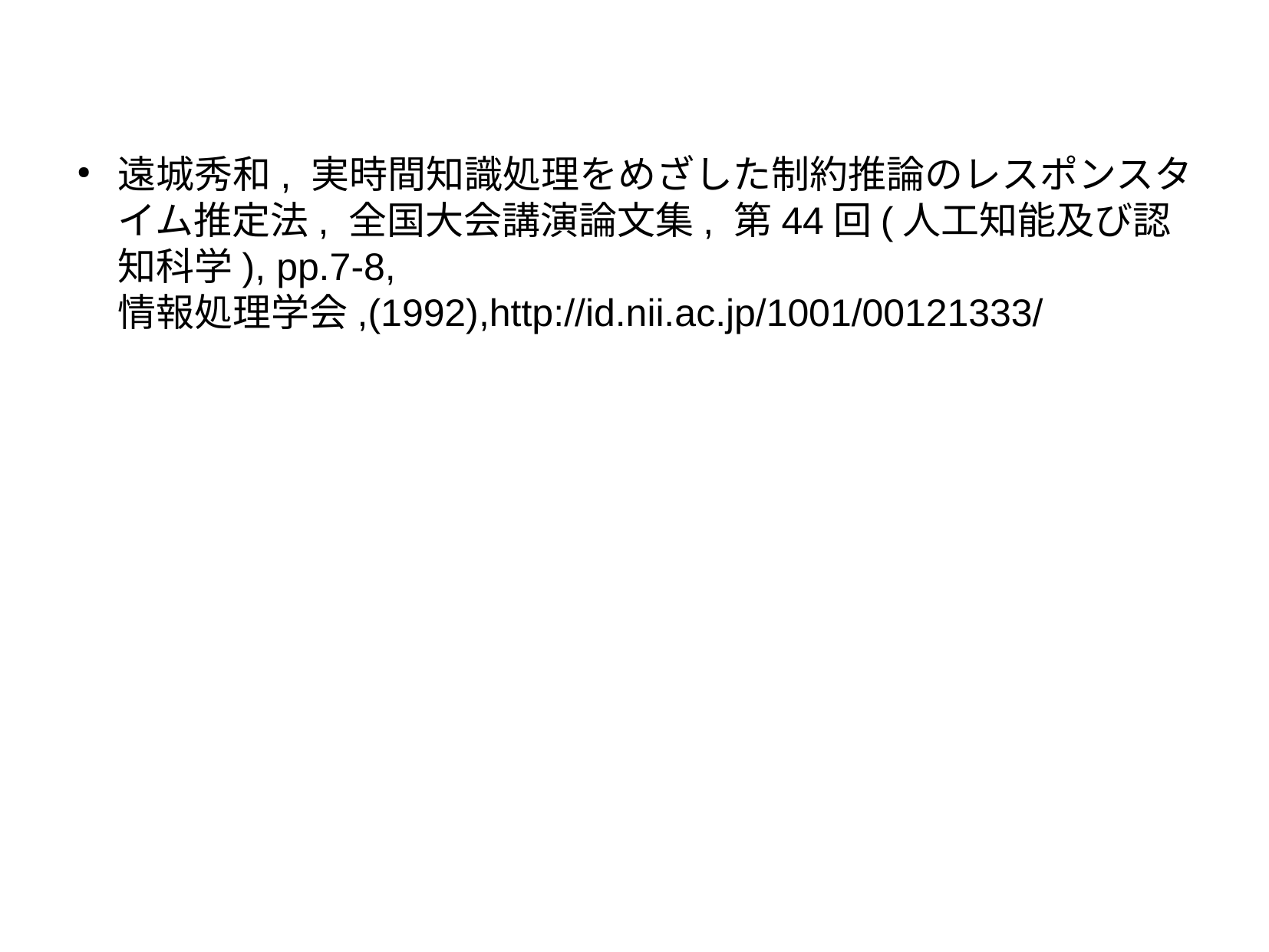

遠城秀和, 実時間知識処理をめざした制約推論のレスポンスタイム推定法, 全国大会講演論文集, 第44回(人工知能及び認知科学), pp.7-8, 情報処理学会,(1992),http://id.nii.ac.jp/1001/00121333/